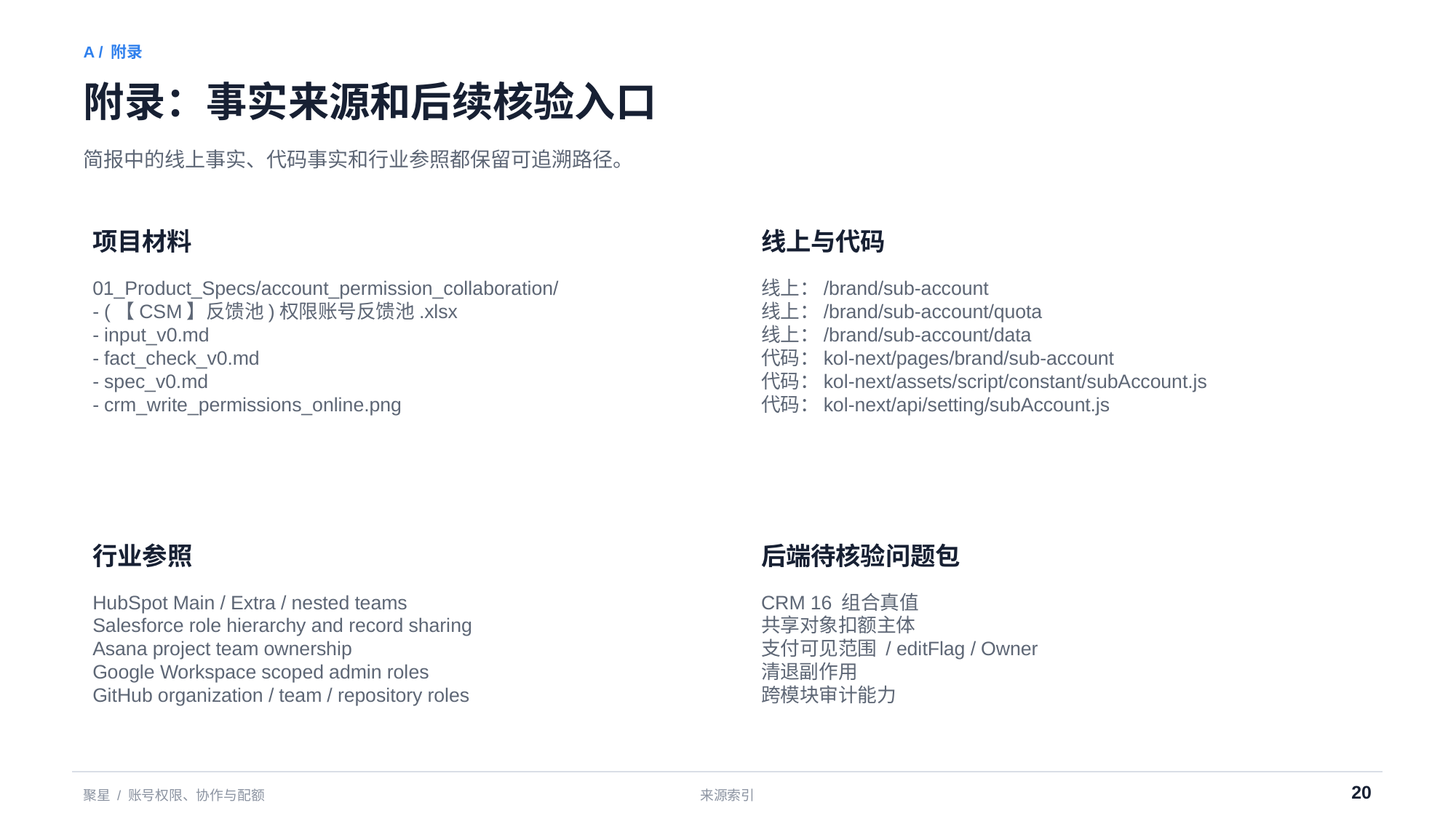

A / 附录
附录：事实来源和后续核验入口
简报中的线上事实、代码事实和行业参照都保留可追溯路径。
项目材料
线上与代码
01_Product_Specs/account_permission_collaboration/
- (【CSM】反馈池)权限账号反馈池.xlsx
- input_v0.md
- fact_check_v0.md
- spec_v0.md
- crm_write_permissions_online.png
线上：/brand/sub-account
线上：/brand/sub-account/quota
线上：/brand/sub-account/data
代码：kol-next/pages/brand/sub-account
代码：kol-next/assets/script/constant/subAccount.js
代码：kol-next/api/setting/subAccount.js
行业参照
后端待核验问题包
HubSpot Main / Extra / nested teams
Salesforce role hierarchy and record sharing
Asana project team ownership
Google Workspace scoped admin roles
GitHub organization / team / repository roles
CRM 16 组合真值
共享对象扣额主体
支付可见范围 / editFlag / Owner
清退副作用
跨模块审计能力

20
聚星 / 账号权限、协作与配额
来源索引